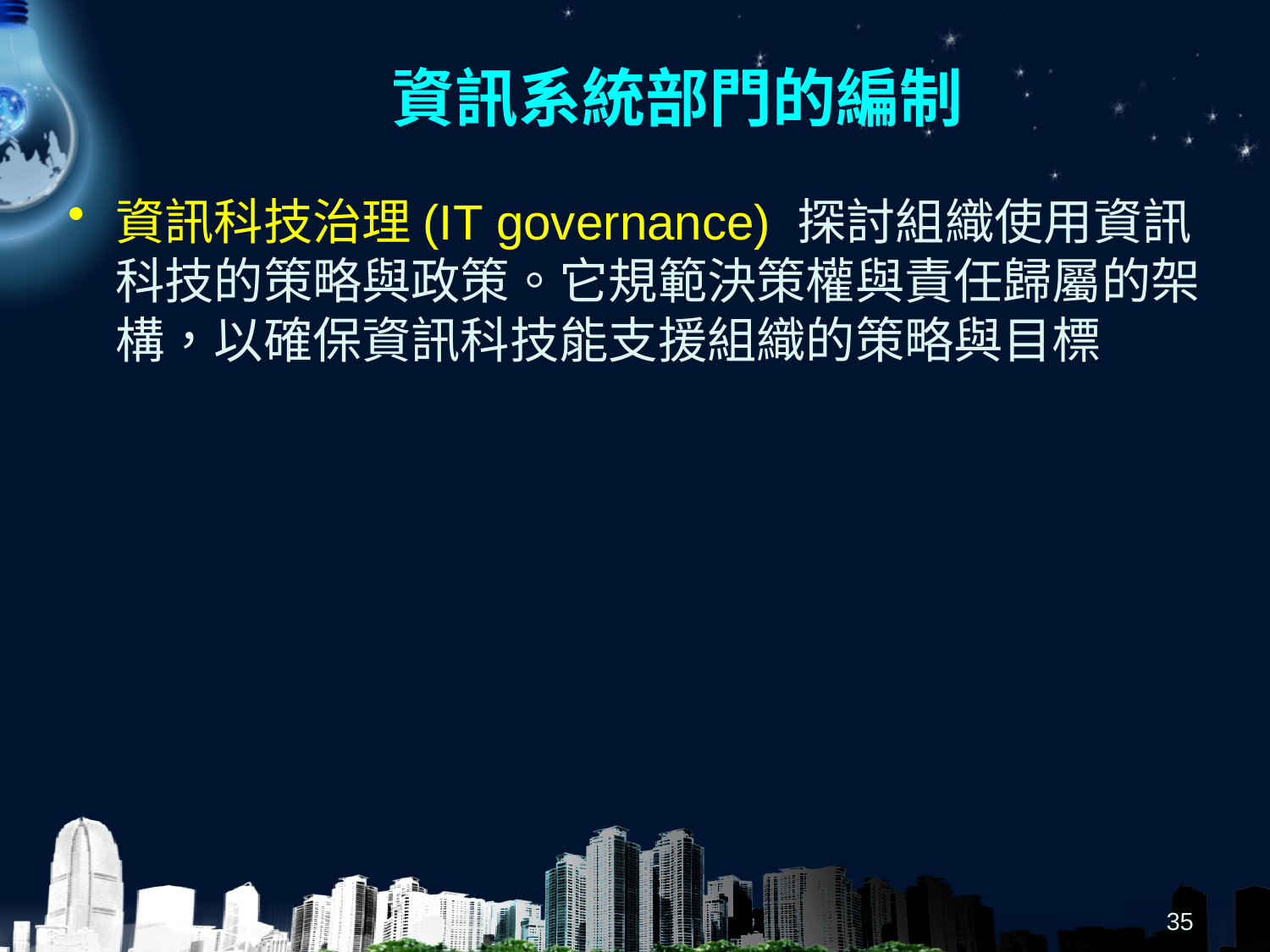

# 資訊系統部門的編制
資訊科技治理(IT governance) 探討組織使用資訊科技的策略與政策。它規範決策權與責任歸屬的架構，以確保資訊科技能支援組織的策略與目標
35